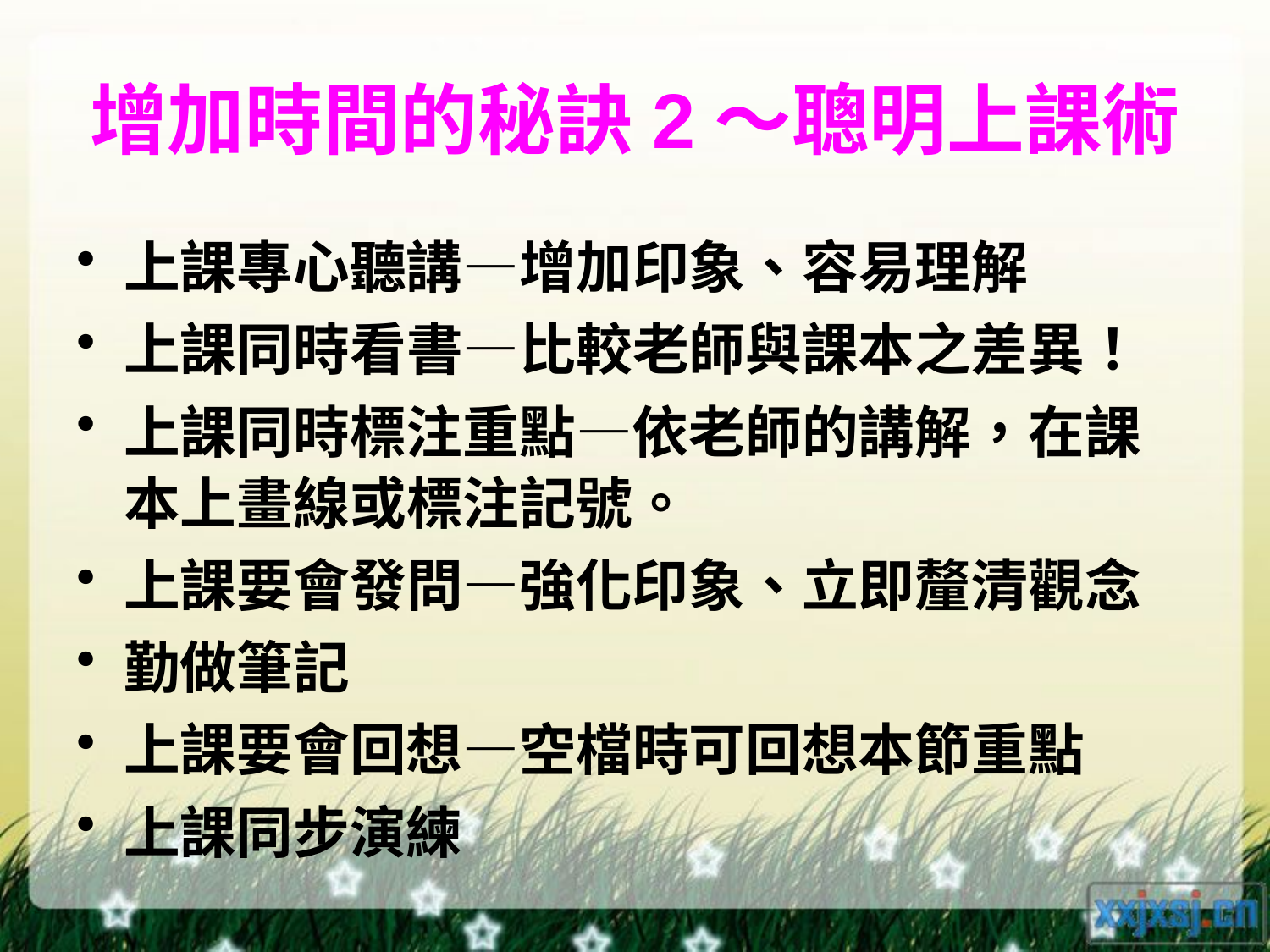

# 增加時間的秘訣2～聰明上課術
上課專心聽講—增加印象、容易理解
上課同時看書—比較老師與課本之差異！
上課同時標注重點—依老師的講解，在課本上畫線或標注記號。
上課要會發問—強化印象、立即釐清觀念
勤做筆記
上課要會回想—空檔時可回想本節重點
上課同步演練